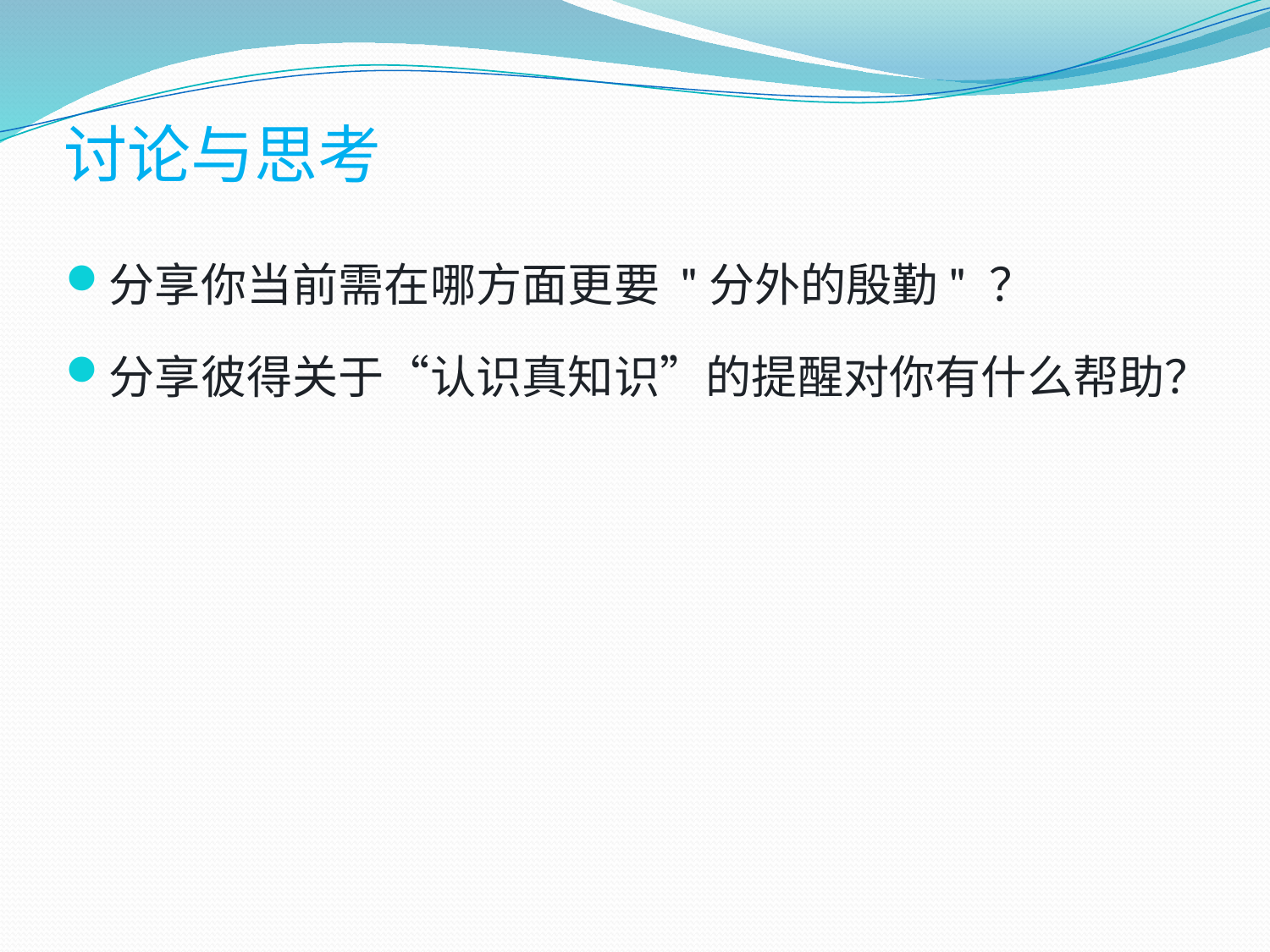

# 讨论与思考
分享你当前需在哪方面更要 "分外的殷勤" ？
分享彼得关于“认识真知识”的提醒对你有什么帮助？